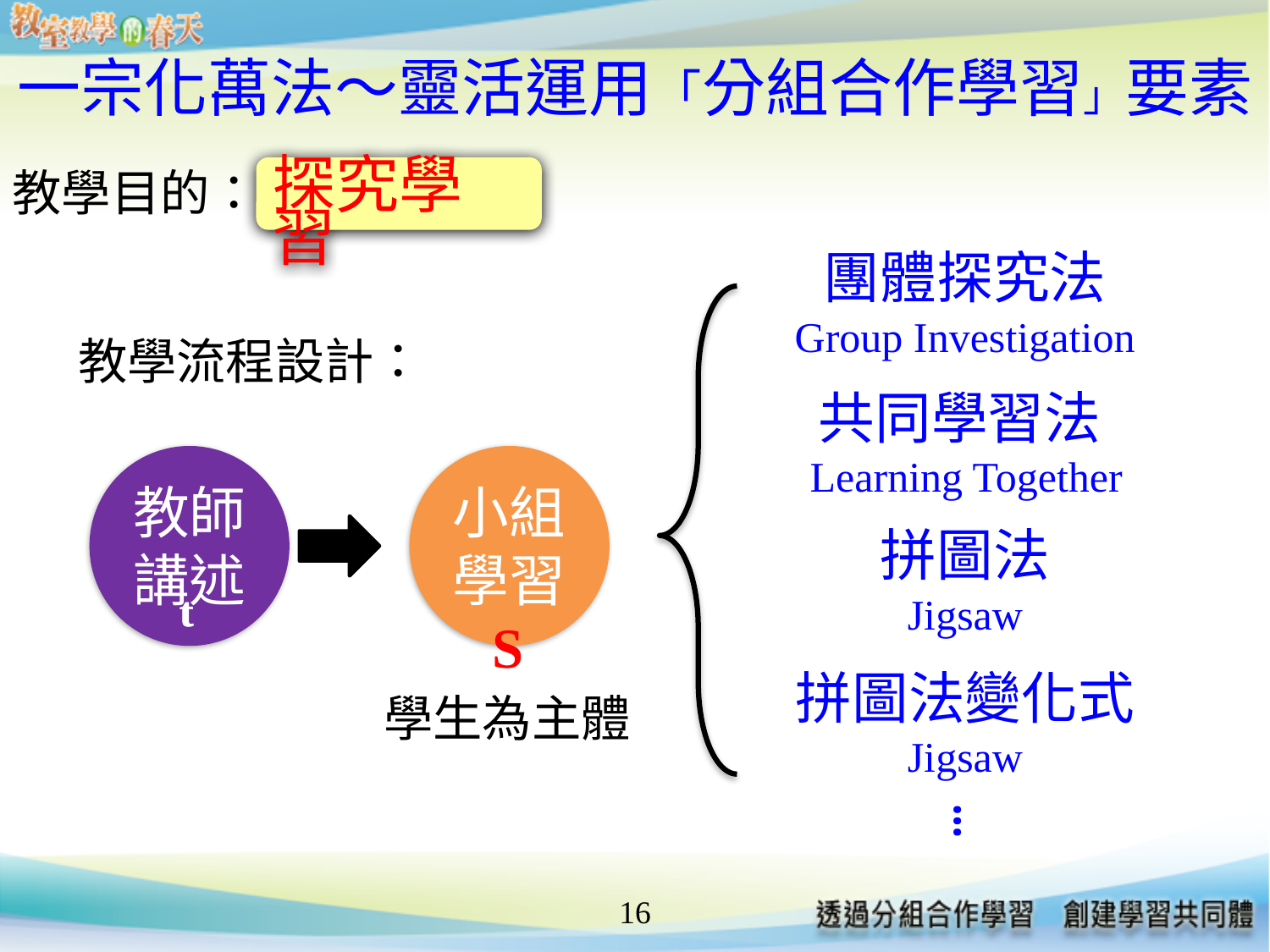

# 一宗化萬法～靈活運用「分組合作學習」要素
教學目的：
探究學習
團體探究法
Group Investigation

教學流程設計：
共同學習法Learning Together

教師
講述

小組
學習
拼圖法
Jigsaw

t
S
拼圖法變化式
Jigsaw

學生為主體
…
16